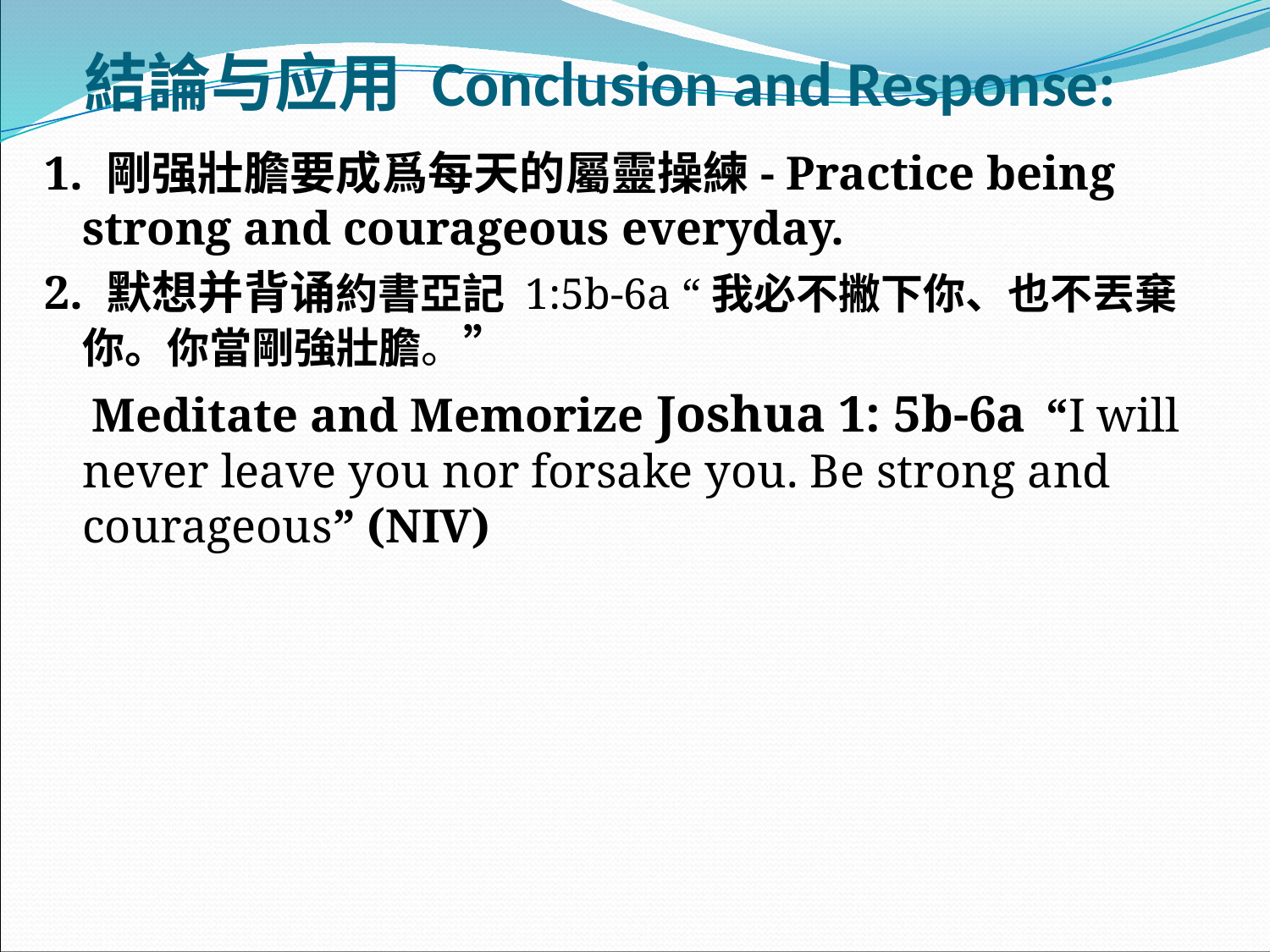

# 結論与应用 Conclusion and Response:
1. 剛强壯膽要成爲每天的屬靈操練- Practice being strong and courageous everyday.
2. 默想并背诵約書亞記 1:5b-6a “我必不撇下你、也不丟棄你。你當剛強壯膽。”
    Meditate and Memorize Joshua 1: 5b-6a  “I will never leave you nor forsake you. Be strong and courageous” (NIV)